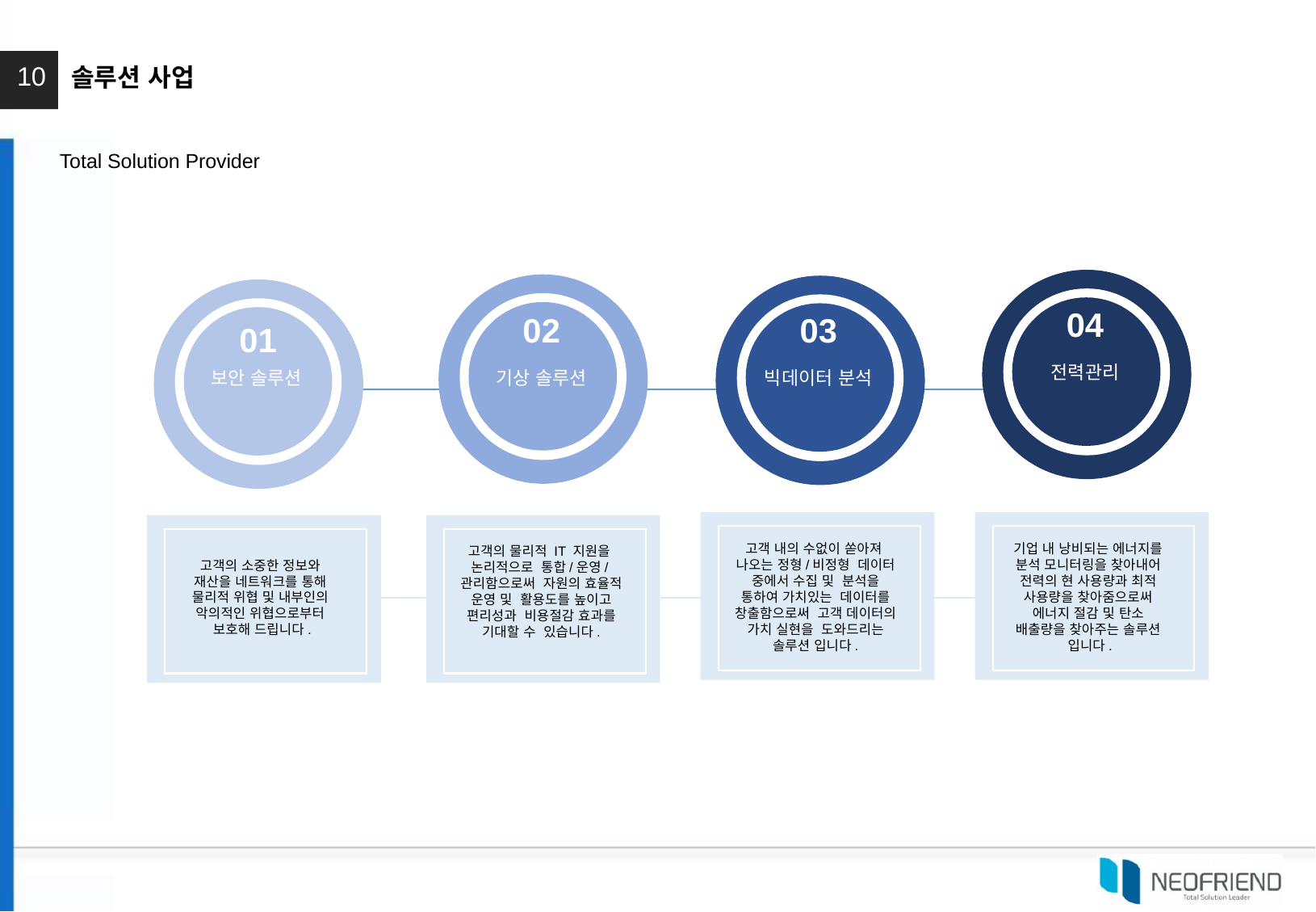

10	솔루션 사업

Total Solution Provider

04
전력관리

01
보안 솔루션

02
기상 솔루션
03
빅데이터 분석

고객 내의 수없이 쏟아져  나오는 정형/비정형  데이터 중에서 수집 및  분석을 통하여 가치있는  데이터를 창출함으로써  고객 데이터의 가치 실현을  도와드리는 솔루션 입니다.
기업 내 낭비되는 에너지를  분석 모니터링을 찾아내어  전력의 현 사용량과 최적  사용량을 찾아줌으로써  에너지 절감 및 탄소  배출량을 찾아주는 솔루션  입니다.
고객의 물리적 IT 지원을  논리적으로  통합/운영/관리함으로써  자원의 효율적 운영 및  활용도를 높이고 편리성과  비용절감 효과를 기대할 수  있습니다.
고객의 소중한 정보와  재산을 네트워크를 통해  물리적 위협 및 내부인의  악의적인 위협으로부터  보호해 드립니다.